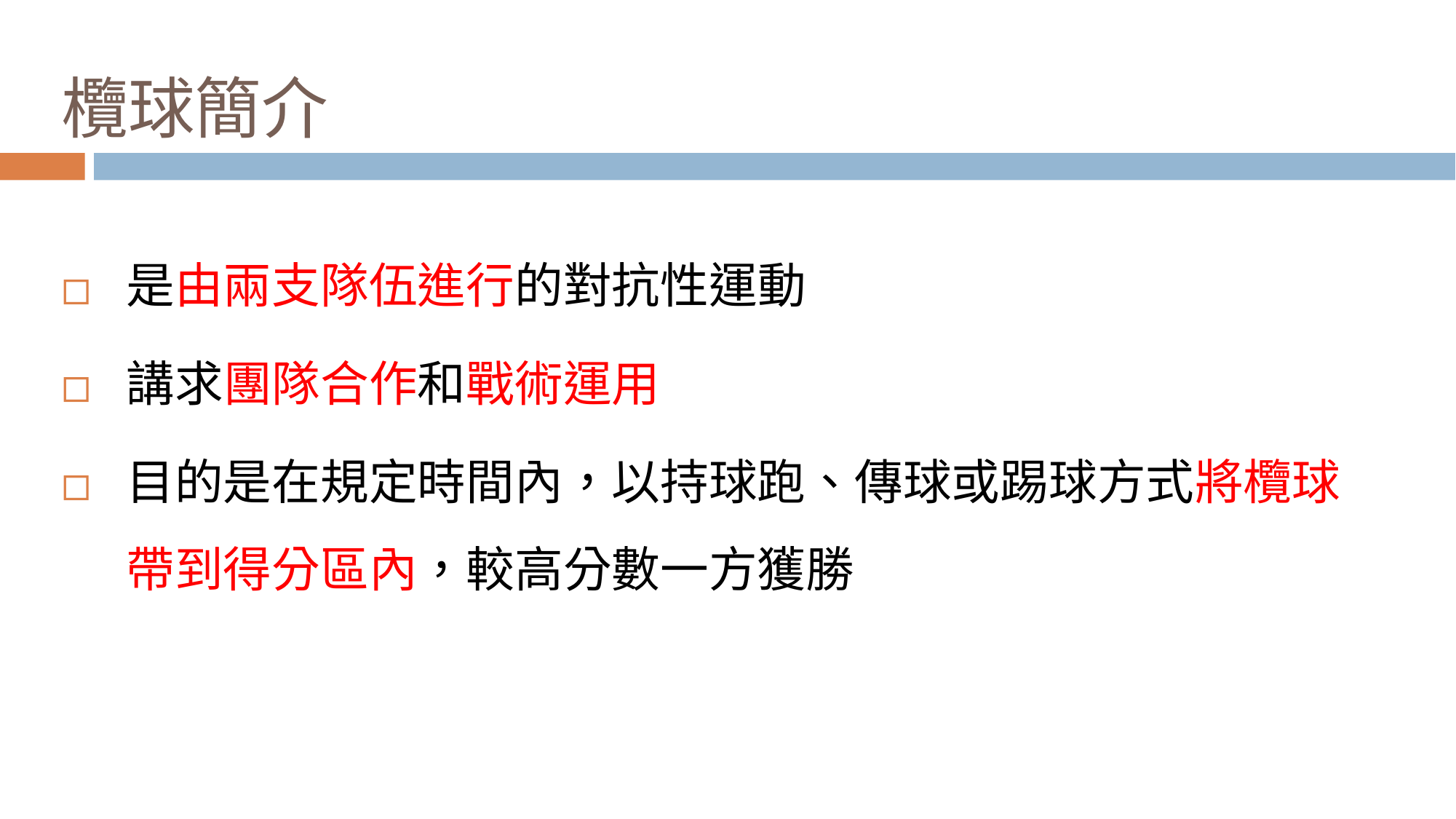

# 欖球簡介
是由兩支隊伍進行的對抗性運動
講求團隊合作和戰術運用
目的是在規定時間內，以持球跑、傳球或踢球方式將欖球帶到得分區內，較高分數一方獲勝